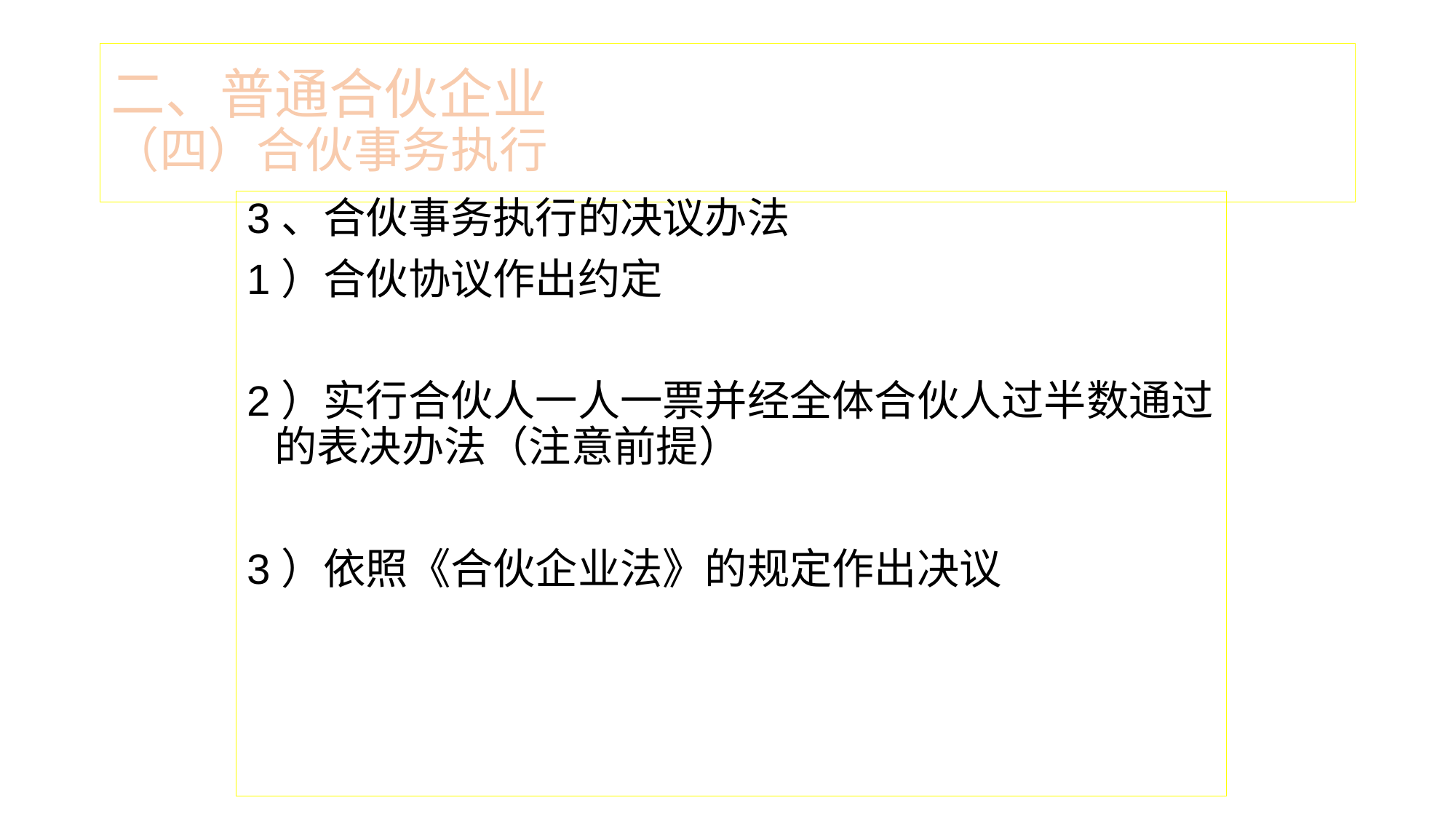

# 二、普通合伙企业 （四）合伙事务执行
3、合伙事务执行的决议办法
1）合伙协议作出约定

2）实行合伙人一人一票并经全体合伙人过半数通过的表决办法（注意前提）

3）依照《合伙企业法》的规定作出决议